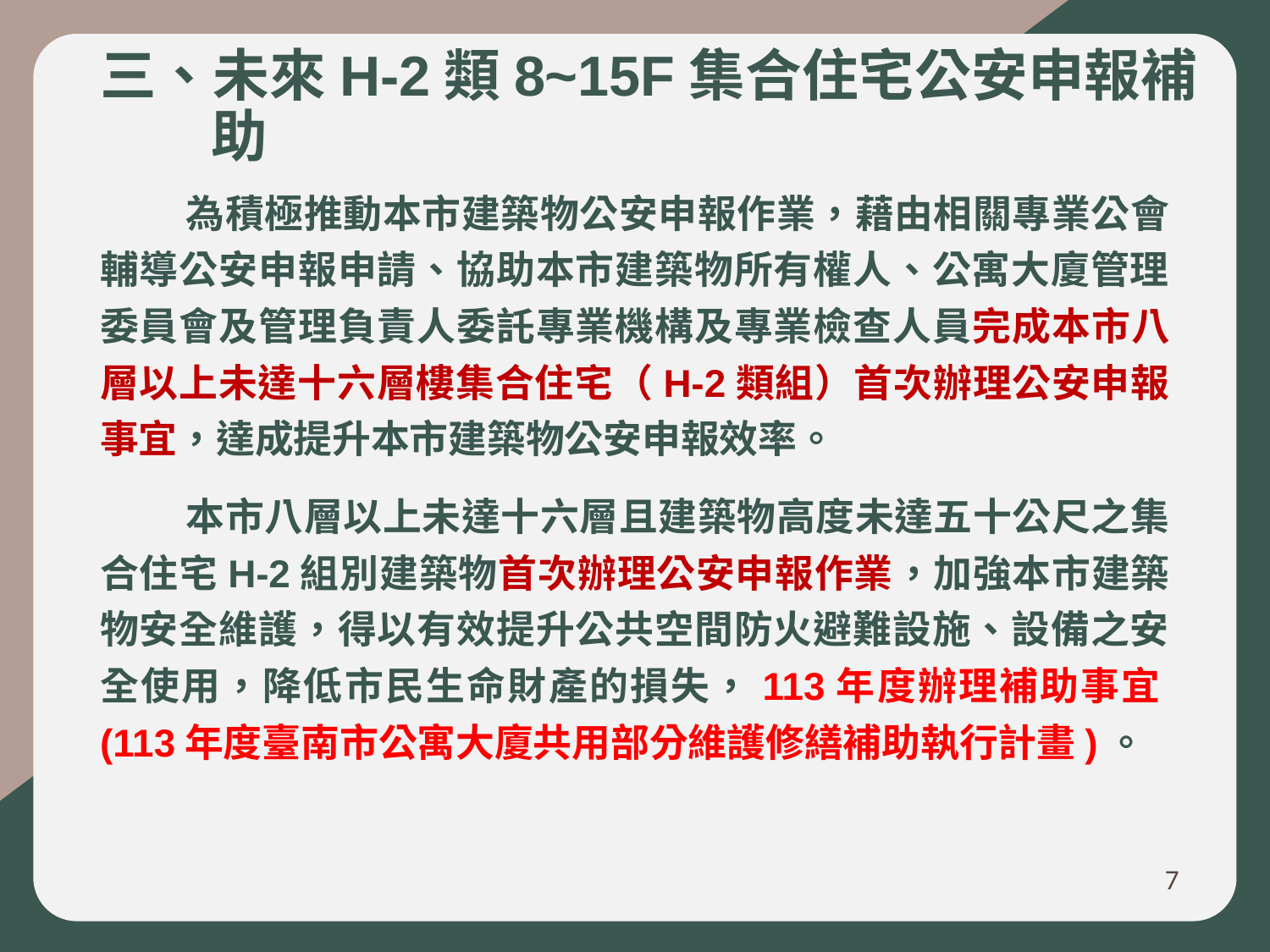

# 三、未來H-2類8~15F集合住宅公安申報補助
        為積極推動本市建築物公安申報作業，藉由相關專業公會輔導公安申報申請、協助本市建築物所有權人、公寓大廈管理委員會及管理負責人委託專業機構及專業檢查人員完成本市八層以上未達十六層樓集合住宅（H-2類組）首次辦理公安申報事宜，達成提升本市建築物公安申報效率。
        本市八層以上未達十六層且建築物高度未達五十公尺之集合住宅H-2組別建築物首次辦理公安申報作業，加強本市建築物安全維護，得以有效提升公共空間防火避難設施、設備之安全使用，降低市民生命財產的損失，113年度辦理補助事宜(113年度臺南市公寓大廈共用部分維護修繕補助執行計畫)。
7